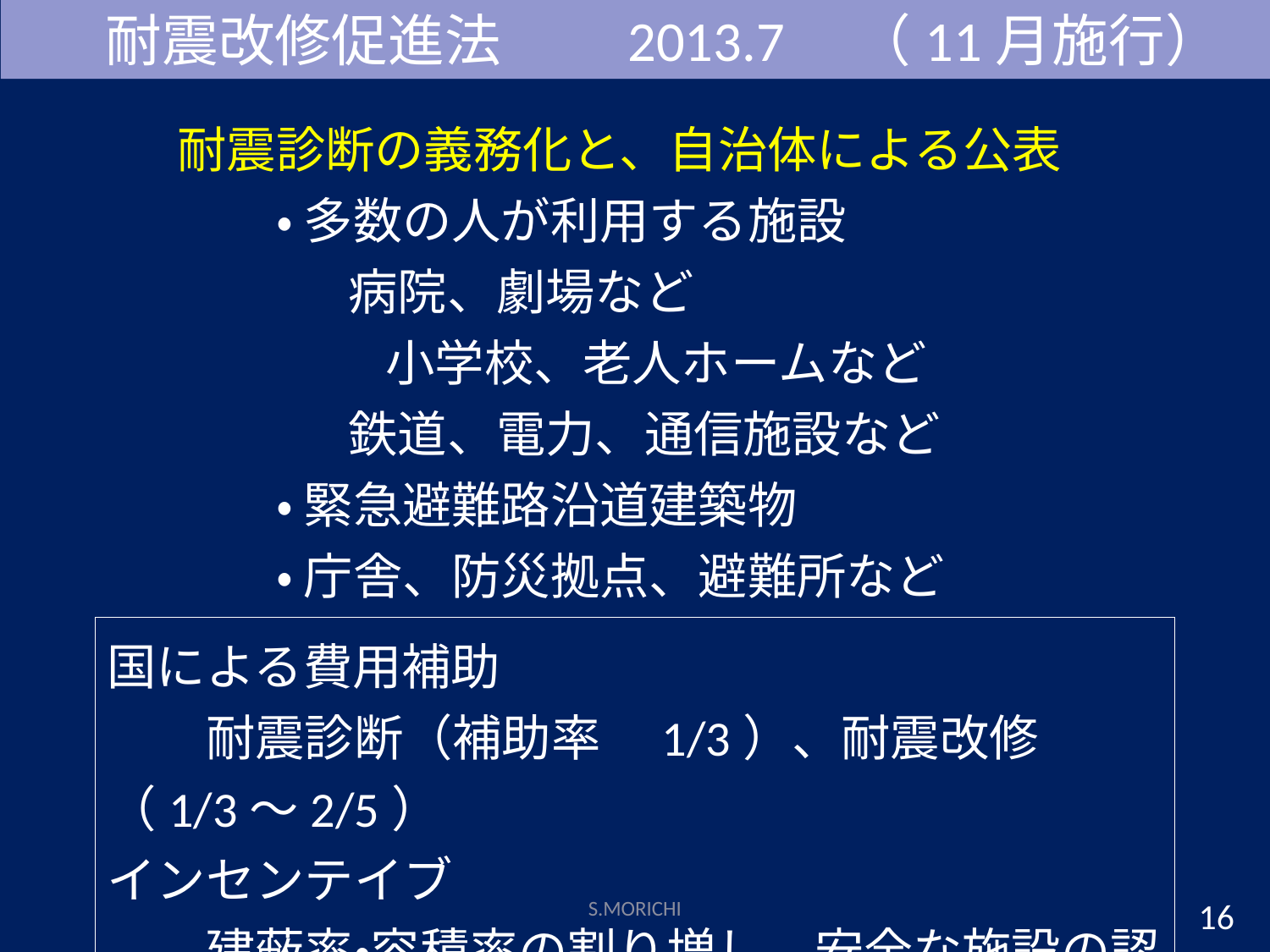

耐震改修促進法　　2013.7　（11月施行）
耐震診断の義務化と、自治体による公表
　　・ 多数の人が利用する施設
      　    病院、劇場など
　　　　 小学校、老人ホームなど
         　 鉄道、電力、通信施設など
　　・ 緊急避難路沿道建築物
　　・ 庁舎、防災拠点、避難所など
国による費用補助
　　耐震診断（補助率　1/3）、耐震改修（1/3～2/5）
インセンテイブ
　　建蔽率・容積率の割り増し、安全な施設の認定
S.MORICHI
16